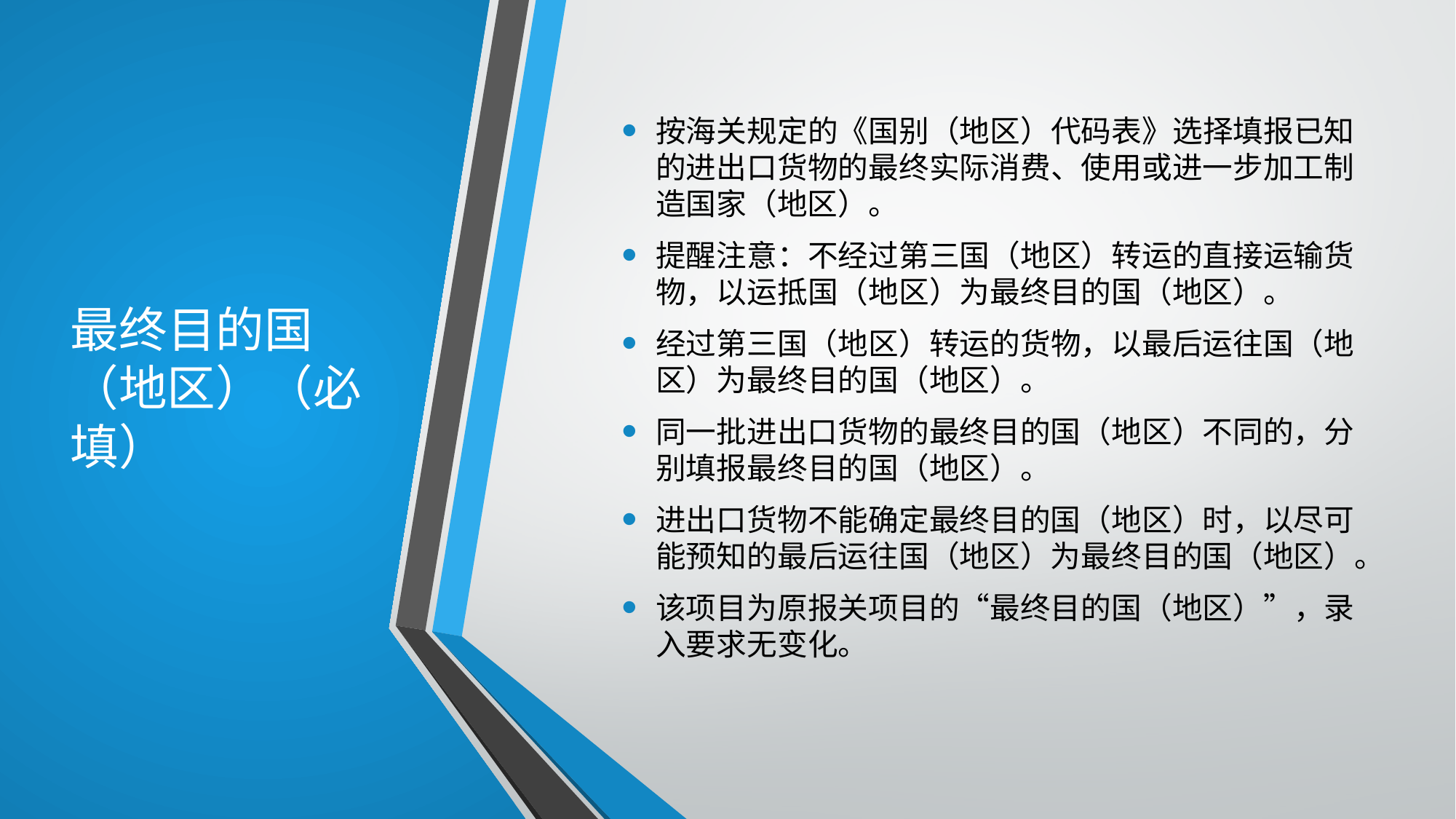

# 最终目的国（地区）（必填）
按海关规定的《国别（地区）代码表》选择填报已知的进出口货物的最终实际消费、使用或进一步加工制造国家（地区）。
提醒注意：不经过第三国（地区）转运的直接运输货物，以运抵国（地区）为最终目的国（地区）。
经过第三国（地区）转运的货物，以最后运往国（地区）为最终目的国（地区）。
同一批进出口货物的最终目的国（地区）不同的，分别填报最终目的国（地区）。
进出口货物不能确定最终目的国（地区）时，以尽可能预知的最后运往国（地区）为最终目的国（地区）。
该项目为原报关项目的“最终目的国（地区）”，录入要求无变化。